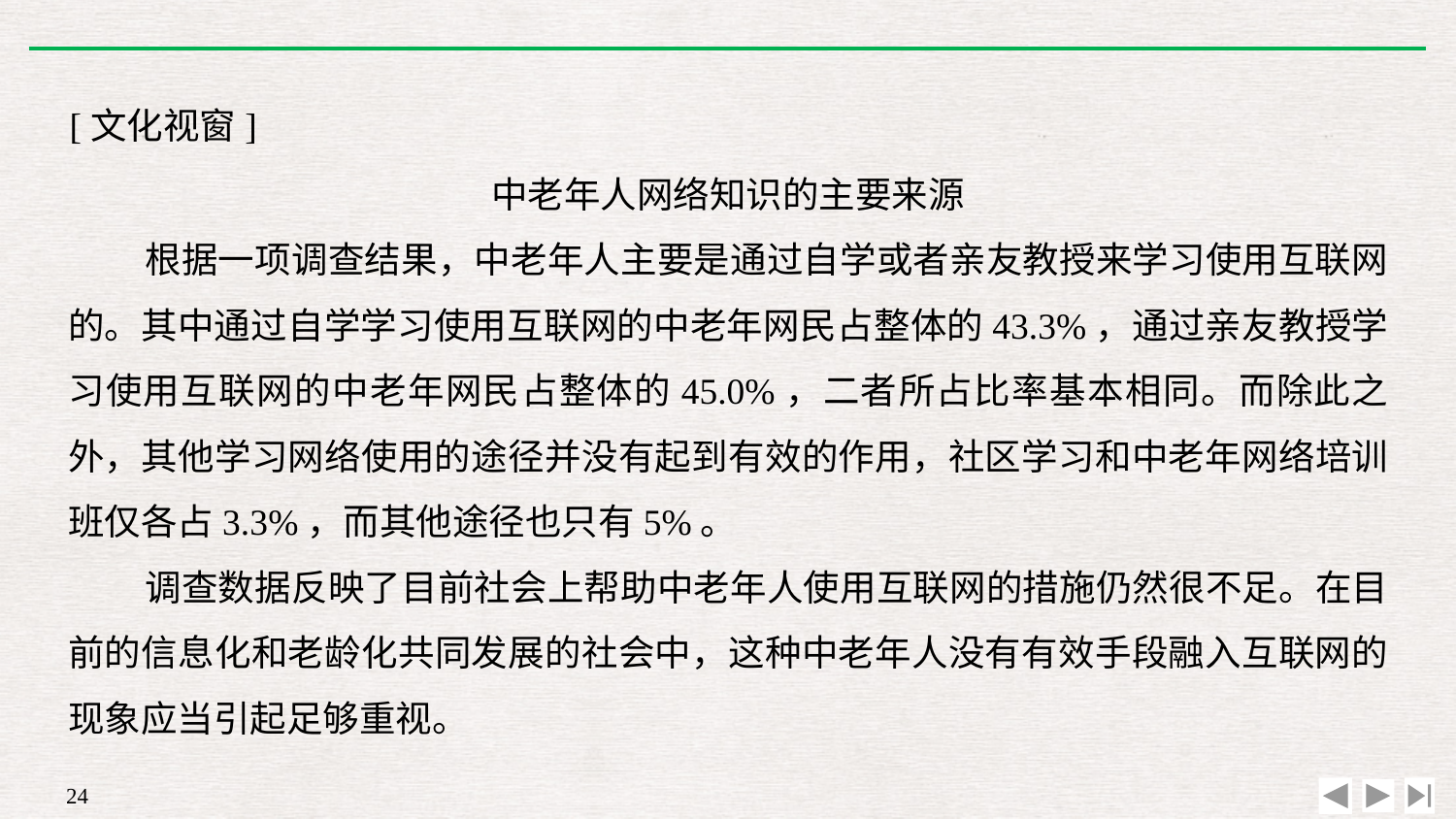

[文化视窗]
中老年人网络知识的主要来源
根据一项调查结果，中老年人主要是通过自学或者亲友教授来学习使用互联网的。其中通过自学学习使用互联网的中老年网民占整体的43.3%，通过亲友教授学习使用互联网的中老年网民占整体的45.0%，二者所占比率基本相同。而除此之外，其他学习网络使用的途径并没有起到有效的作用，社区学习和中老年网络培训班仅各占3.3%，而其他途径也只有5%。
调查数据反映了目前社会上帮助中老年人使用互联网的措施仍然很不足。在目前的信息化和老龄化共同发展的社会中，这种中老年人没有有效手段融入互联网的现象应当引起足够重视。